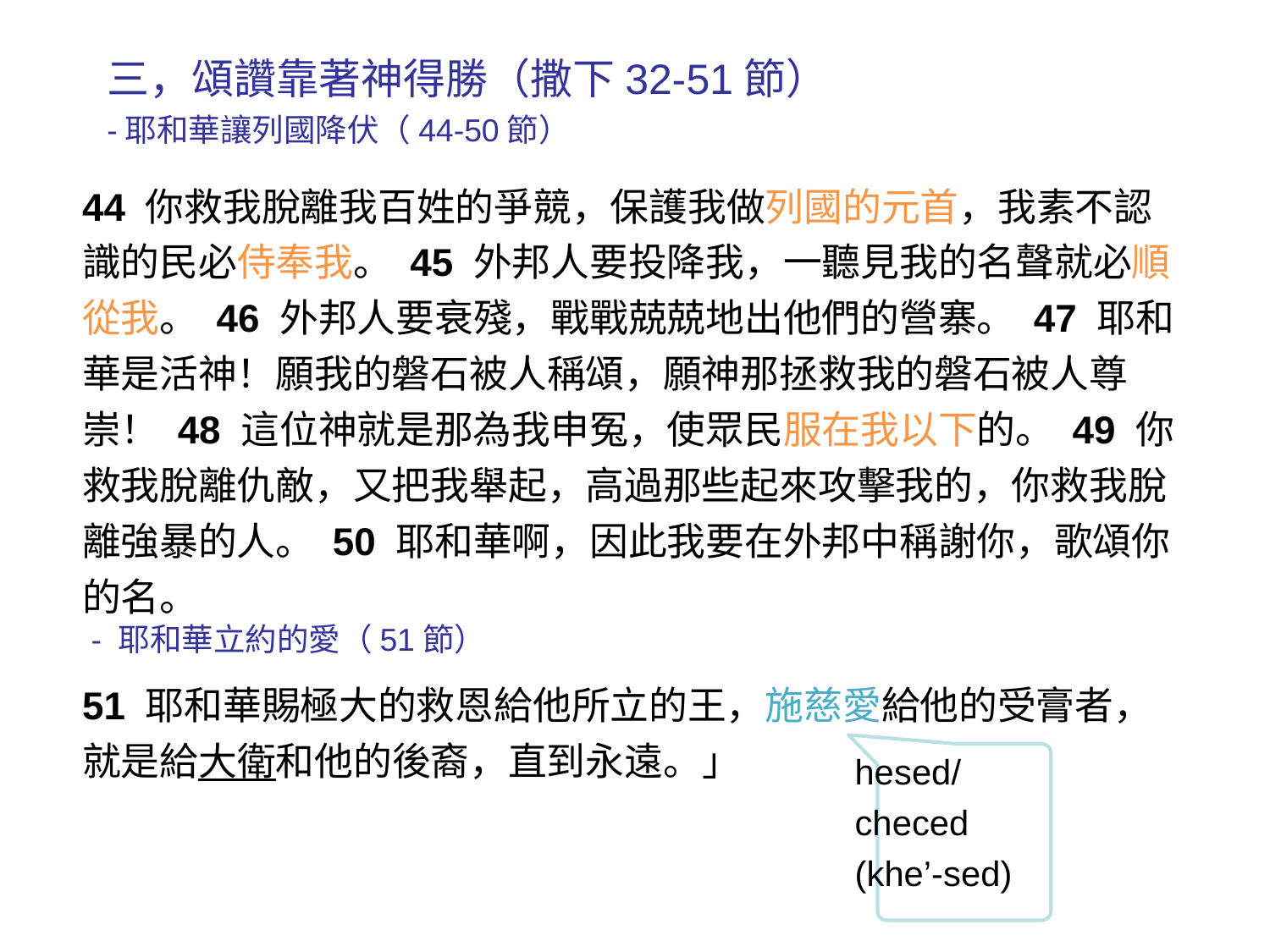

三，頌讚靠著神得勝（撒下32-51節）
-耶和華讓列國降伏（44-50節）
44 你救我脫離我百姓的爭競，保護我做列國的元首，我素不認識的民必侍奉我。 45 外邦人要投降我，一聽見我的名聲就必順從我。 46 外邦人要衰殘，戰戰兢兢地出他們的營寨。 47 耶和華是活神！願我的磐石被人稱頌，願神那拯救我的磐石被人尊崇！ 48 這位神就是那為我申冤，使眾民服在我以下的。 49 你救我脫離仇敵，又把我舉起，高過那些起來攻擊我的，你救我脫離強暴的人。 50 耶和華啊，因此我要在外邦中稱謝你，歌頌你的名。
 - 耶和華立約的愛（51節）
51 耶和華賜極大的救恩給他所立的王，施慈愛給他的受膏者，就是給大衛和他的後裔，直到永遠。」
hesed/checed (khe’-sed)